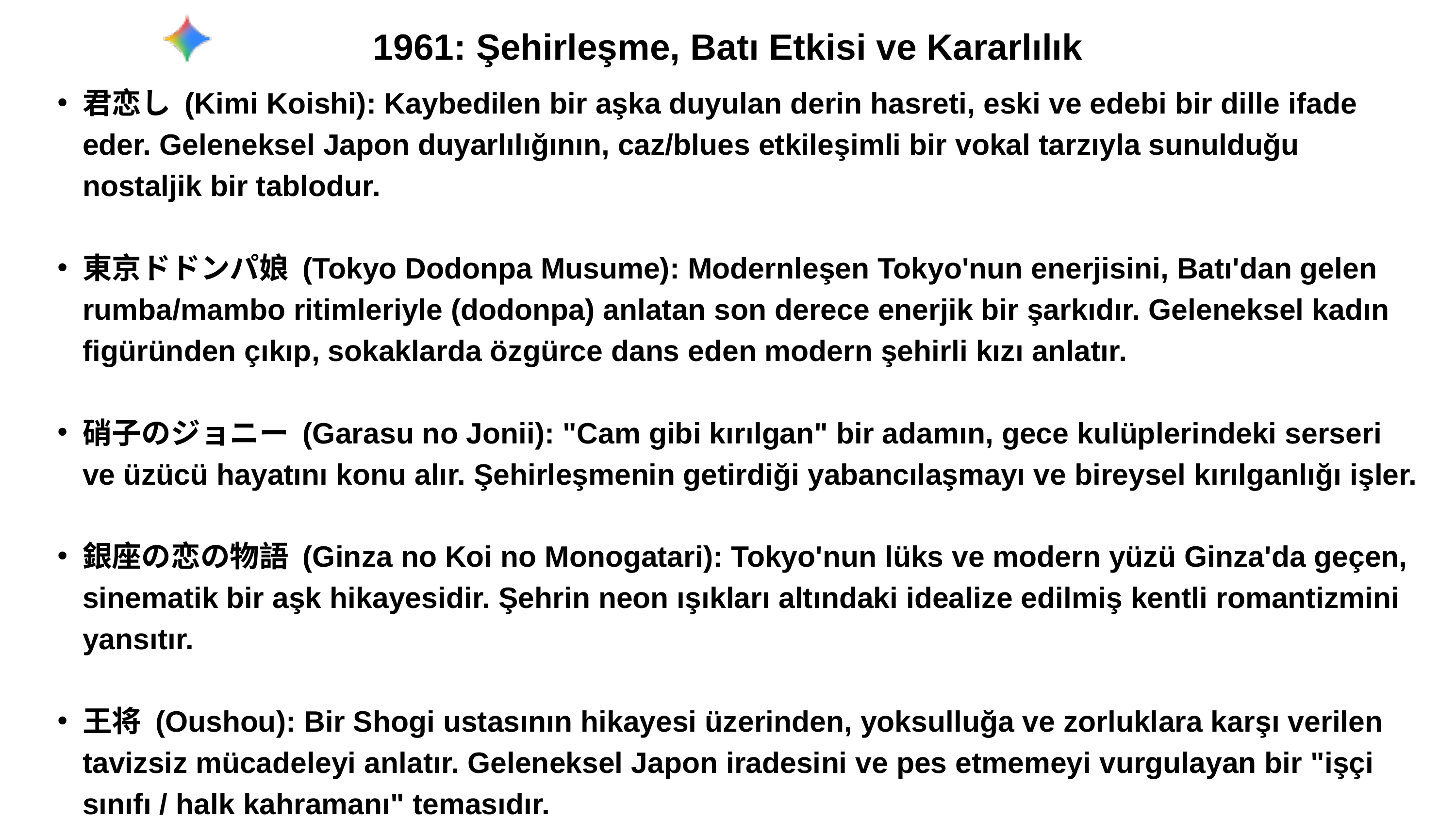

1961: Şehirleşme, Batı Etkisi ve Kararlılık
君恋し (Kimi Koishi): Kaybedilen bir aşka duyulan derin hasreti, eski ve edebi bir dille ifade eder. Geleneksel Japon duyarlılığının, caz/blues etkileşimli bir vokal tarzıyla sunulduğu nostaljik bir tablodur.

東京ドドンパ娘 (Tokyo Dodonpa Musume): Modernleşen Tokyo'nun enerjisini, Batı'dan gelen rumba/mambo ritimleriyle (dodonpa) anlatan son derece enerjik bir şarkıdır. Geleneksel kadın figüründen çıkıp, sokaklarda özgürce dans eden modern şehirli kızı anlatır.

硝子のジョニー (Garasu no Jonii): "Cam gibi kırılgan" bir adamın, gece kulüplerindeki serseri ve üzücü hayatını konu alır. Şehirleşmenin getirdiği yabancılaşmayı ve bireysel kırılganlığı işler.

銀座の恋の物語 (Ginza no Koi no Monogatari): Tokyo'nun lüks ve modern yüzü Ginza'da geçen, sinematik bir aşk hikayesidir. Şehrin neon ışıkları altındaki idealize edilmiş kentli romantizmini yansıtır.

王将 (Oushou): Bir Shogi ustasının hikayesi üzerinden, yoksulluğa ve zorluklara karşı verilen tavizsiz mücadeleyi anlatır. Geleneksel Japon iradesini ve pes etmemeyi vurgulayan bir "işçi sınıfı / halk kahramanı" temasıdır.